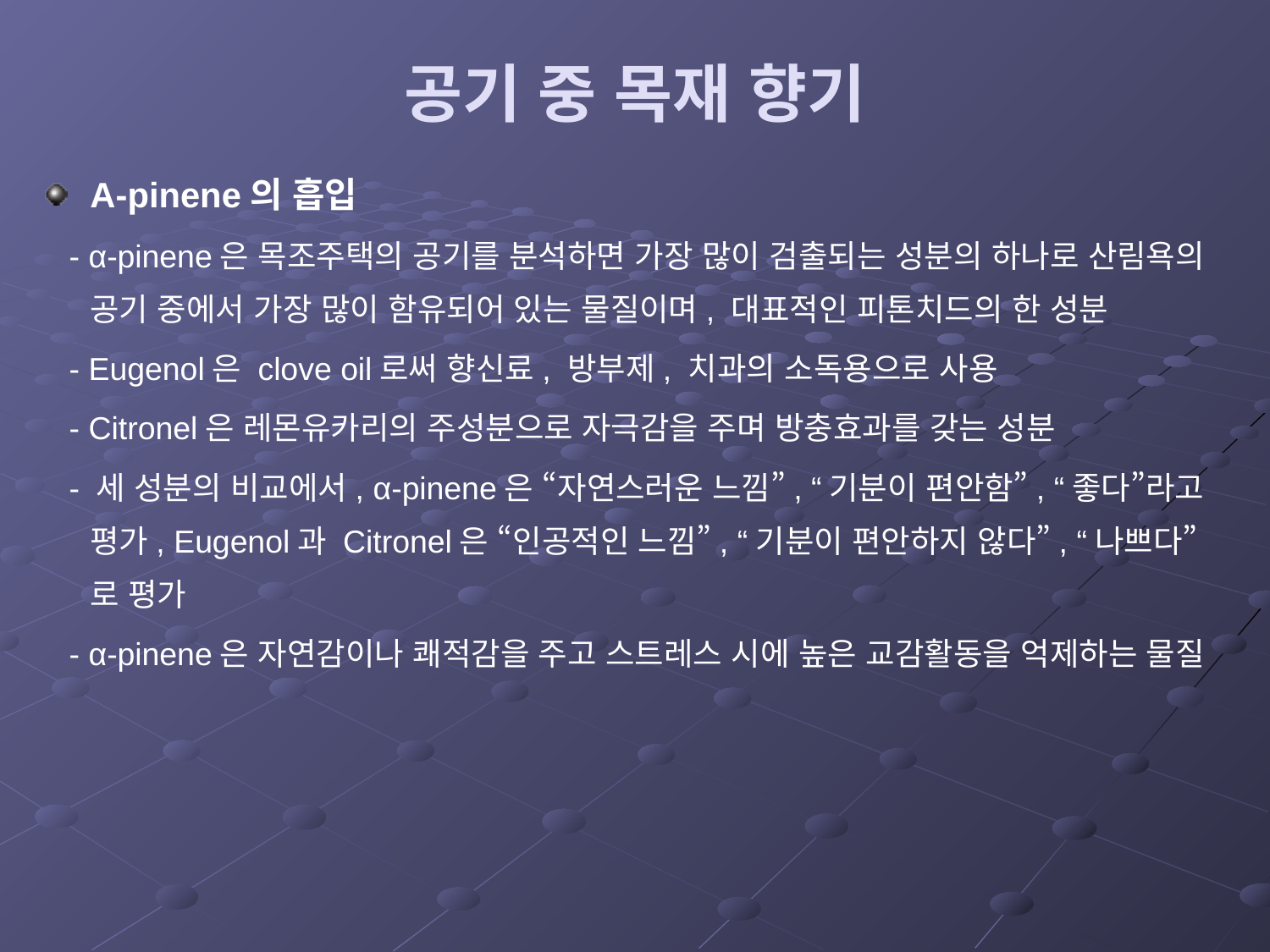

# 공기 중 목재 향기
Α-pinene의 흡입
   - α-pinene은 목조주택의 공기를 분석하면 가장 많이 검출되는 성분의 하나로 산림욕의 공기 중에서 가장 많이 함유되어 있는 물질이며, 대표적인 피톤치드의 한 성분
   - Eugenol은 clove oil로써 향신료, 방부제, 치과의 소독용으로 사용
   - Citronel은 레몬유카리의 주성분으로 자극감을 주며 방충효과를 갖는 성분
   - 세 성분의 비교에서, α-pinene은 “자연스러운 느낌”, “기분이 편안함”, “좋다”라고 평가, Eugenol과 Citronel은 “인공적인 느낌”, “기분이 편안하지 않다”, “나쁘다”로 평가
   - α-pinene은 자연감이나 쾌적감을 주고 스트레스 시에 높은 교감활동을 억제하는 물질